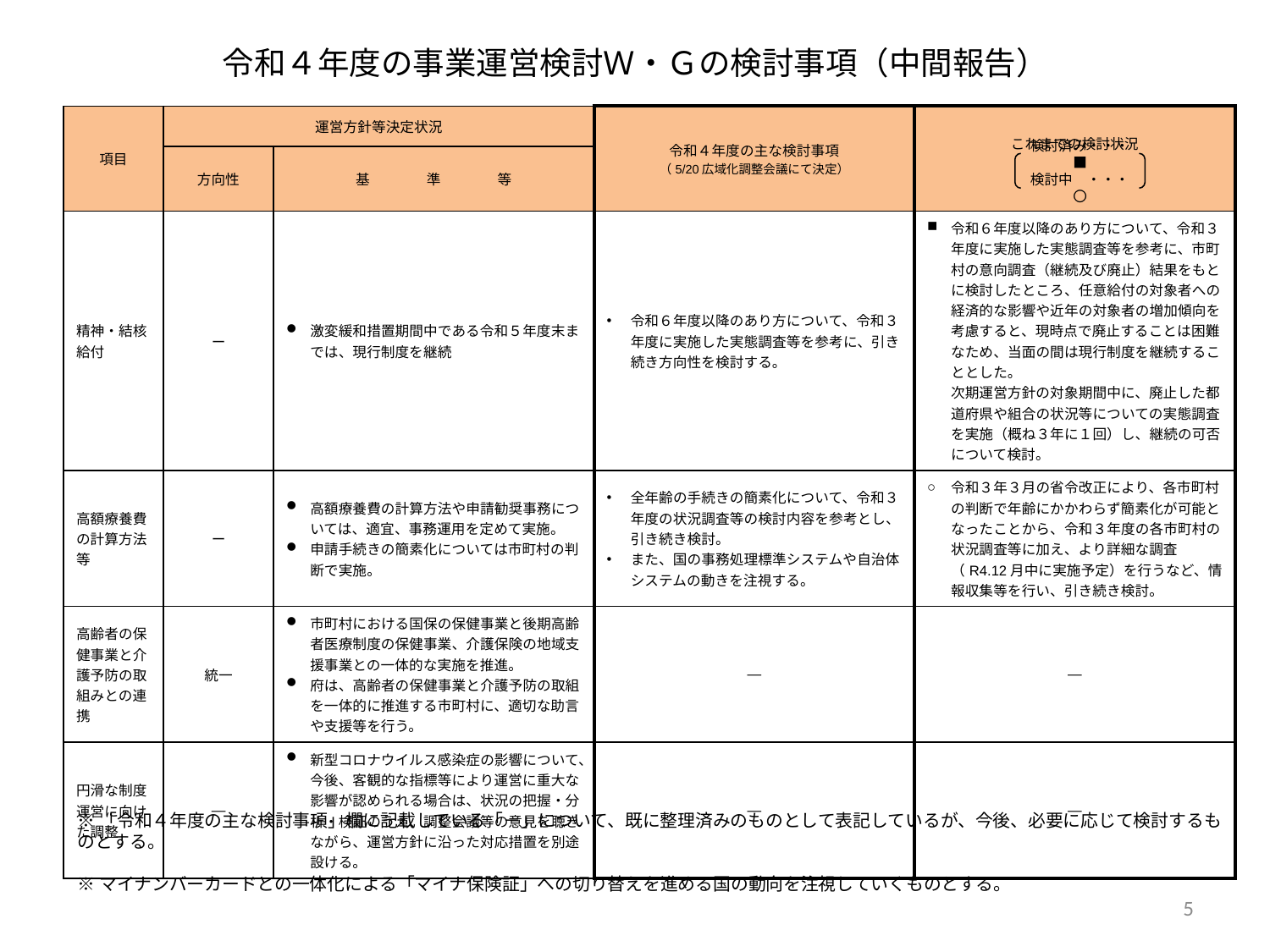

# 令和４年度の事業運営検討Ｗ・Ｇの検討事項（中間報告）
| 項目 | 運営方針等決定状況 |  | 令和４年度の主な検討事項 （5/20広域化調整会議にて決定） | これまでの検討状況 |
| --- | --- | --- | --- | --- |
|  | 方向性 | 基　　　　準　　　　等 |  |  |
| 精神・結核 給付 | ー | 激変緩和措置期間中である令和５年度末までは、現行制度を継続 | 令和６年度以降のあり方について、令和３年度に実施した実態調査等を参考に、引き続き方向性を検討する。 | 令和６年度以降のあり方について、令和３年度に実施した実態調査等を参考に、市町村の意向調査（継続及び廃止）結果をもとに検討したところ、任意給付の対象者への経済的な影響や近年の対象者の増加傾向を考慮すると、現時点で廃止することは困難なため、当面の間は現行制度を継続することとした。 次期運営方針の対象期間中に、廃止した都道府県や組合の状況等についての実態調査を実施（概ね３年に１回）し、継続の可否について検討。 |
| 高額療養費の計算方法等 | ー | 高額療養費の計算方法や申請勧奨事務については、適宜、事務運用を定めて実施。 申請手続きの簡素化については市町村の判断で実施。 | 全年齢の手続きの簡素化について、令和３年度の状況調査等の検討内容を参考とし、引き続き検討。 また、国の事務処理標準システムや自治体システムの動きを注視する。 | 令和３年３月の省令改正により、各市町村の判断で年齢にかかわらず簡素化が可能となったことから、令和３年度の各市町村の状況調査等に加え、より詳細な調査（R4.12月中に実施予定）を行うなど、情報収集等を行い、引き続き検討。 |
| 高齢者の保健事業と介護予防の取組みとの連携 | 統一 | 市町村における国保の保健事業と後期高齢者医療制度の保健事業、介護保険の地域支援事業との一体的な実施を推進。 府は、高齢者の保健事業と介護予防の取組を一体的に推進する市町村に、適切な助言や支援等を行う。 | ― | ― |
| 円滑な制度運営に向けた調整 | ― | 新型コロナウイルス感染症の影響について、今後、客観的な指標等により運営に重大な影響が認められる場合は、状況の把握・分析・検証のうえ、調整会議等の意見を聴きながら、運営方針に沿った対応措置を別途設ける。 | ― | ― |
検討済み・・・■
検討中　・・・〇
※「令和４年度の主な検討事項」欄に記載している「－」について、既に整理済みのものとして表記しているが、今後、必要に応じて検討するものとする。

※マイナンバーカードとの一体化による「マイナ保険証」への切り替えを進める国の動向を注視していくものとする。
5